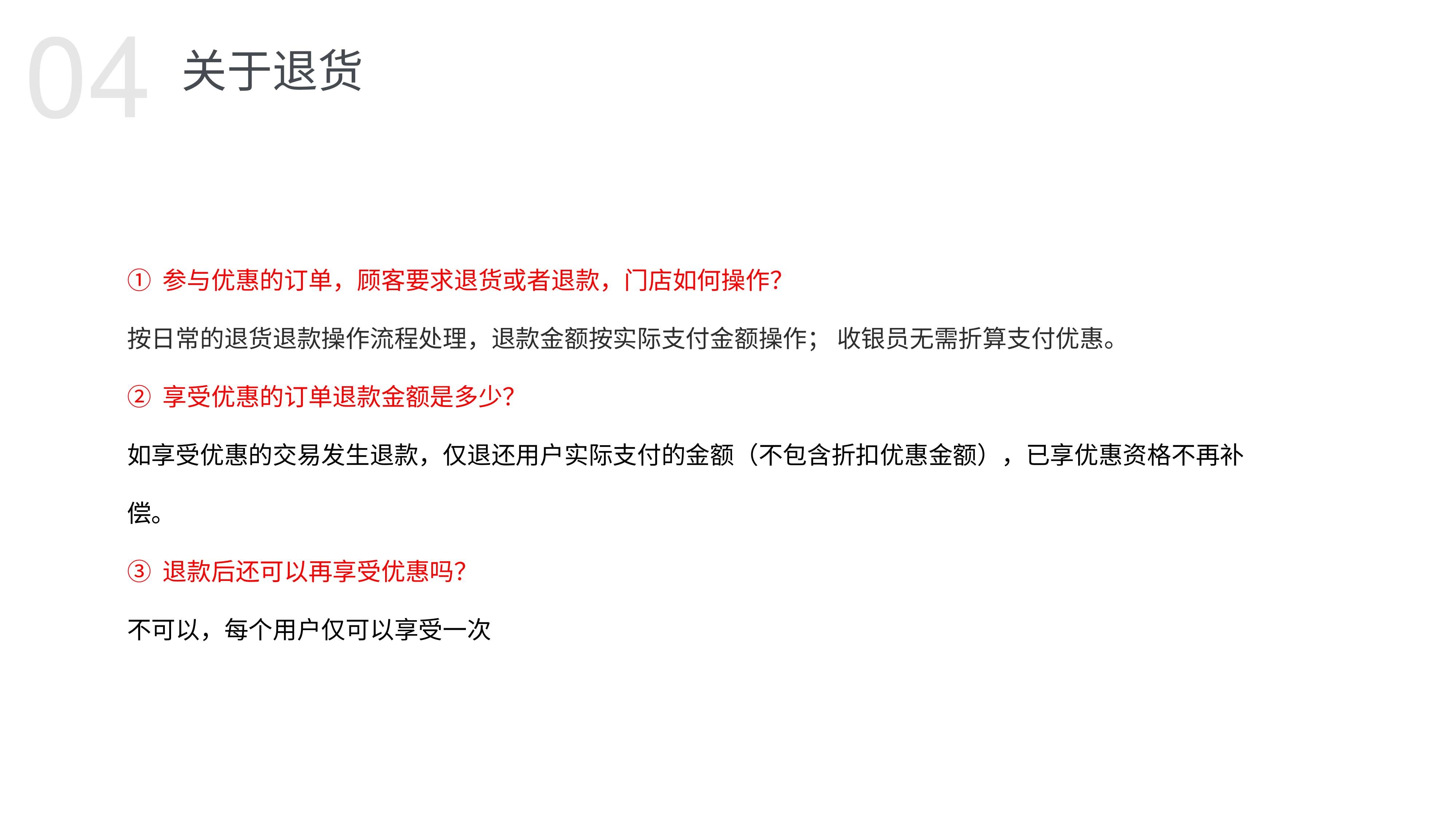

04
关于退货
① 参与优惠的订单，顾客要求退货或者退款，门店如何操作？
按日常的退货退款操作流程处理，退款金额按实际支付金额操作； 收银员无需折算支付优惠。
② 享受优惠的订单退款金额是多少？
如享受优惠的交易发生退款，仅退还用户实际支付的金额（不包含折扣优惠金额），已享优惠资格不再补偿。
③ 退款后还可以再享受优惠吗？
不可以，每个用户仅可以享受一次